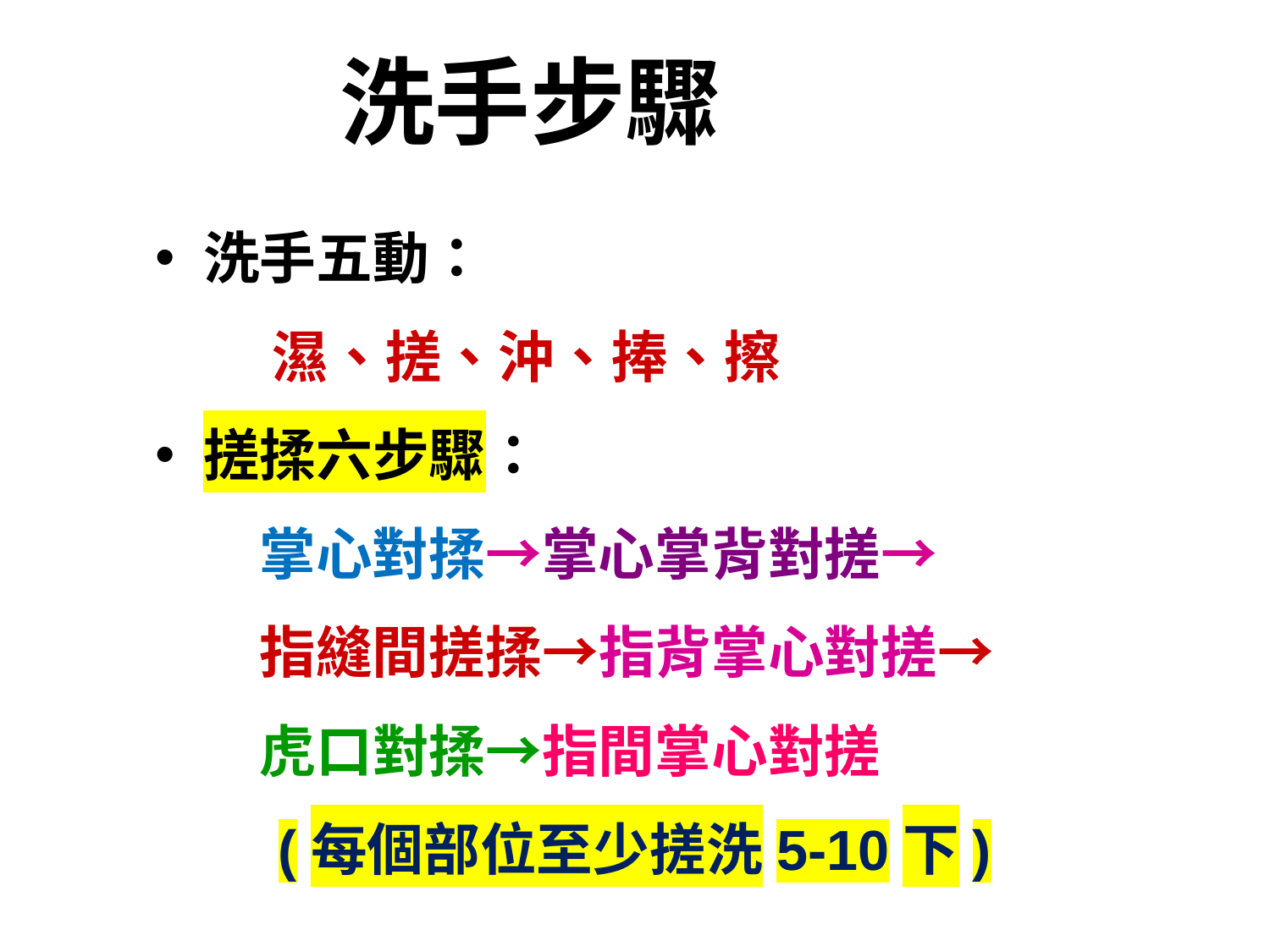

# 洗手步驟
洗手五動：
        濕、搓、沖、捧、擦
搓揉六步驟：
       掌心對揉→掌心掌背對搓→
       指縫間搓揉→指背掌心對搓→
       虎口對揉→指間掌心對搓
(每個部位至少搓洗5-10下)